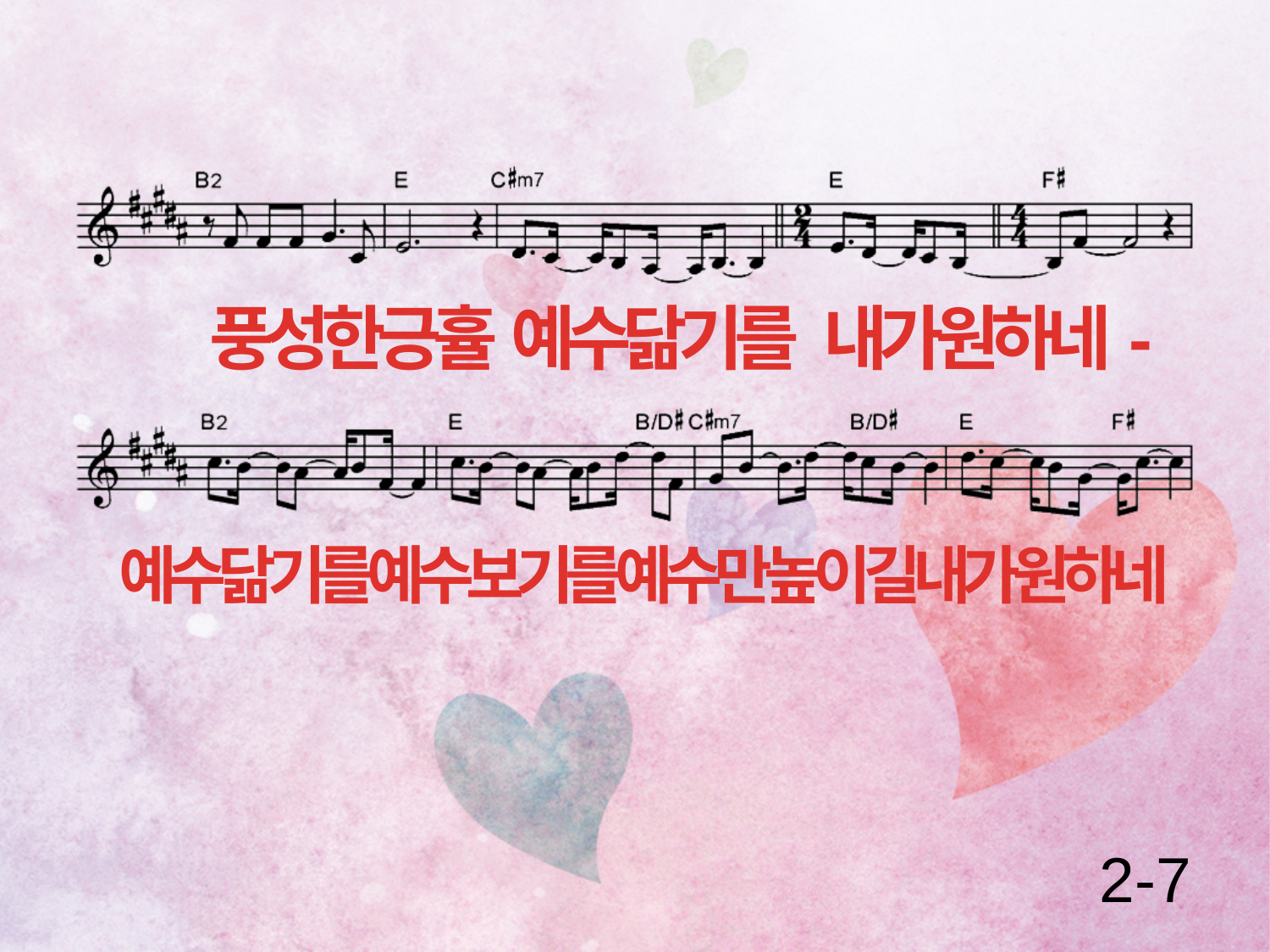

풍성한긍휼  예수닮기를   내가원하네-
예수닮기를예수보기를예수만높이길내가원하네
2-7